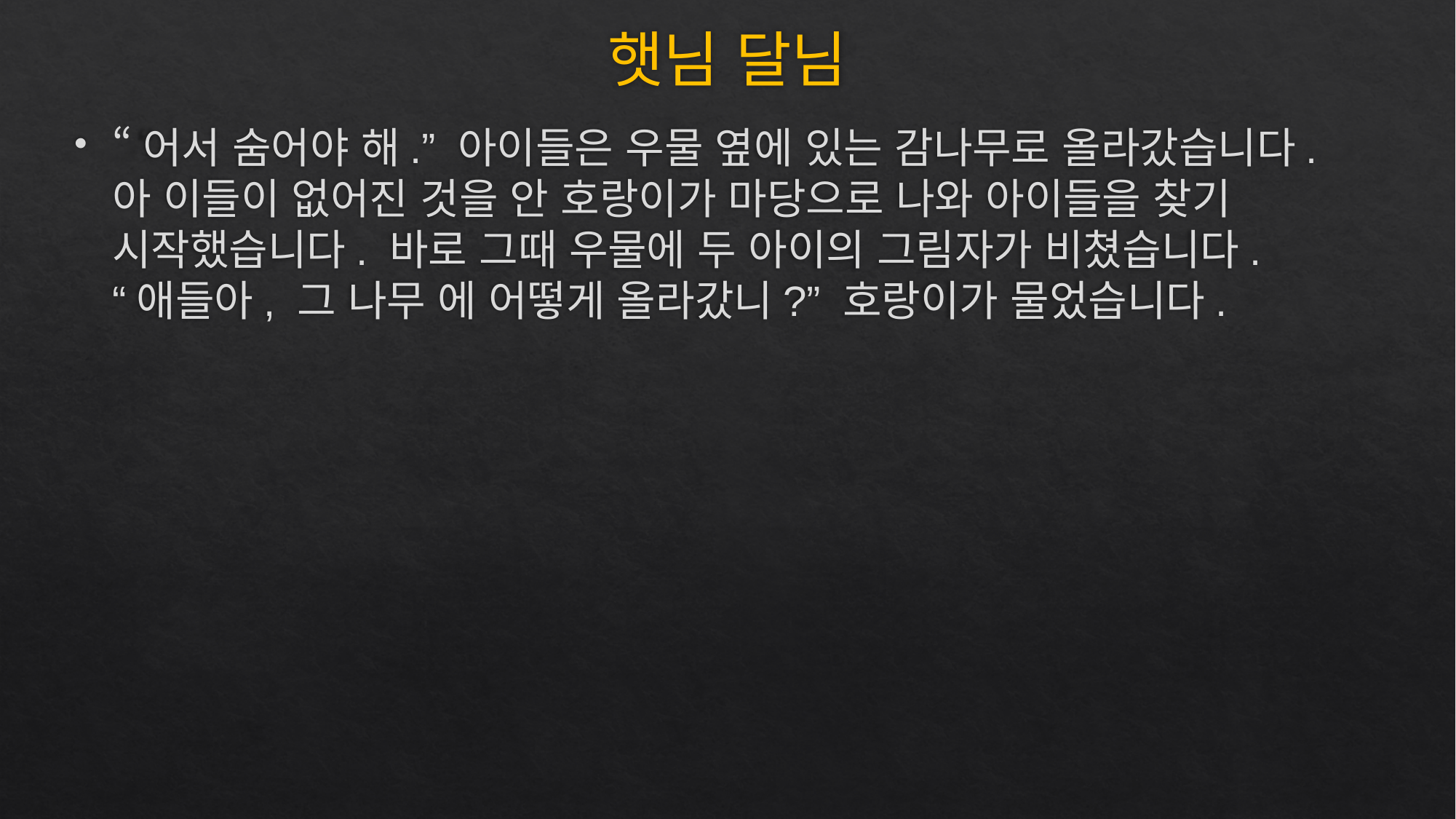

# 햇님 달님
“어서 숨어야 해.” 아이들은 우물 옆에 있는 감나무로 올라갔습니다. 아 이들이 없어진 것을 안 호랑이가 마당으로 나와 아이들을 찾기 시작했습니다. 바로 그때 우물에 두 아이의 그림자가 비쳤습니다. “애들아, 그 나무 에 어떻게 올라갔니?” 호랑이가 물었습니다.